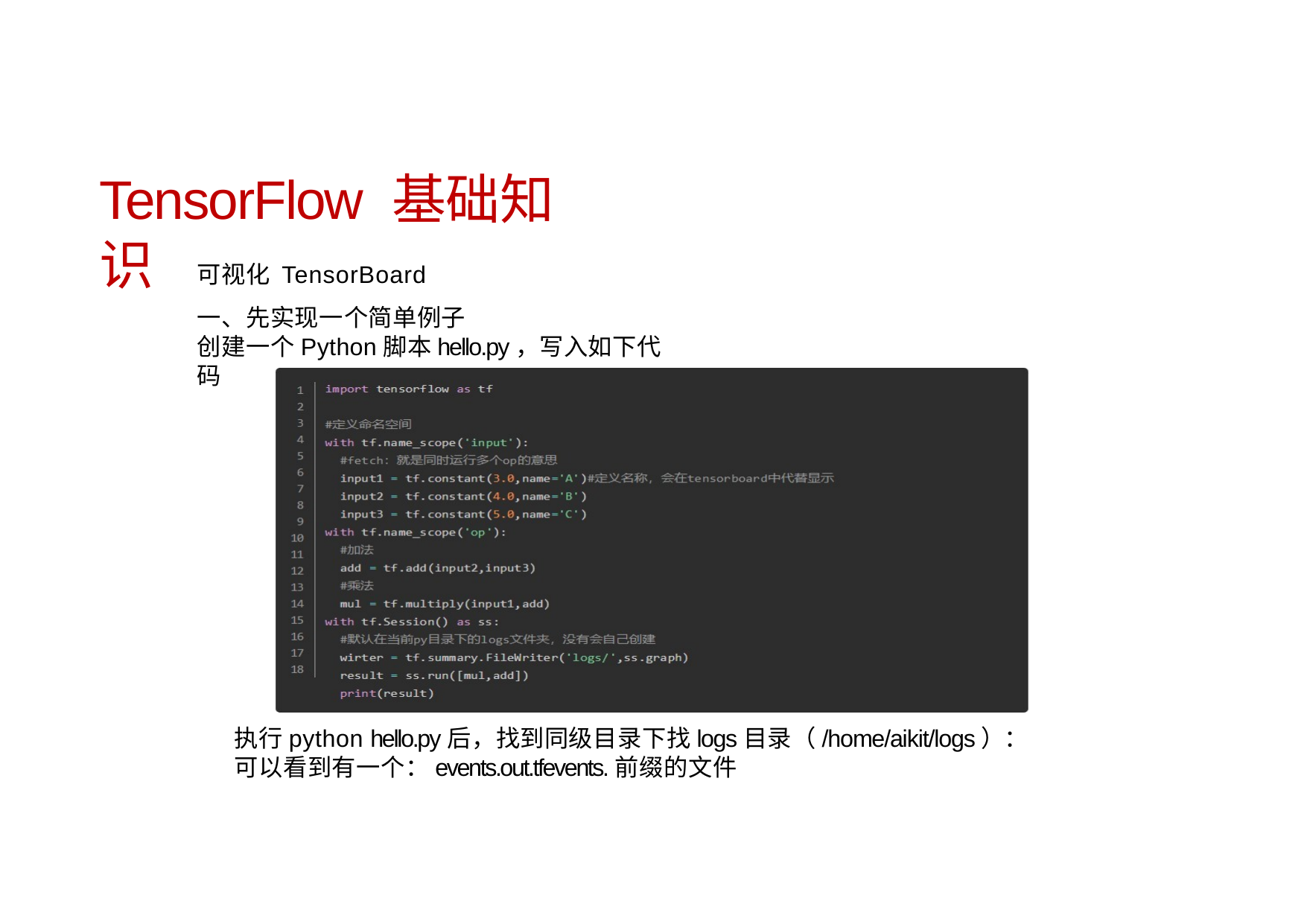

# TensorFlow 基础知识
可视化 TensorBoard
一、先实现一个简单例子
创建一个Python脚本hello.py，写入如下代码

执行python hello.py后，找到同级目录下找logs目录（/home/aikit/logs）：  可以看到有一个：events.out.tfevents.前缀的文件